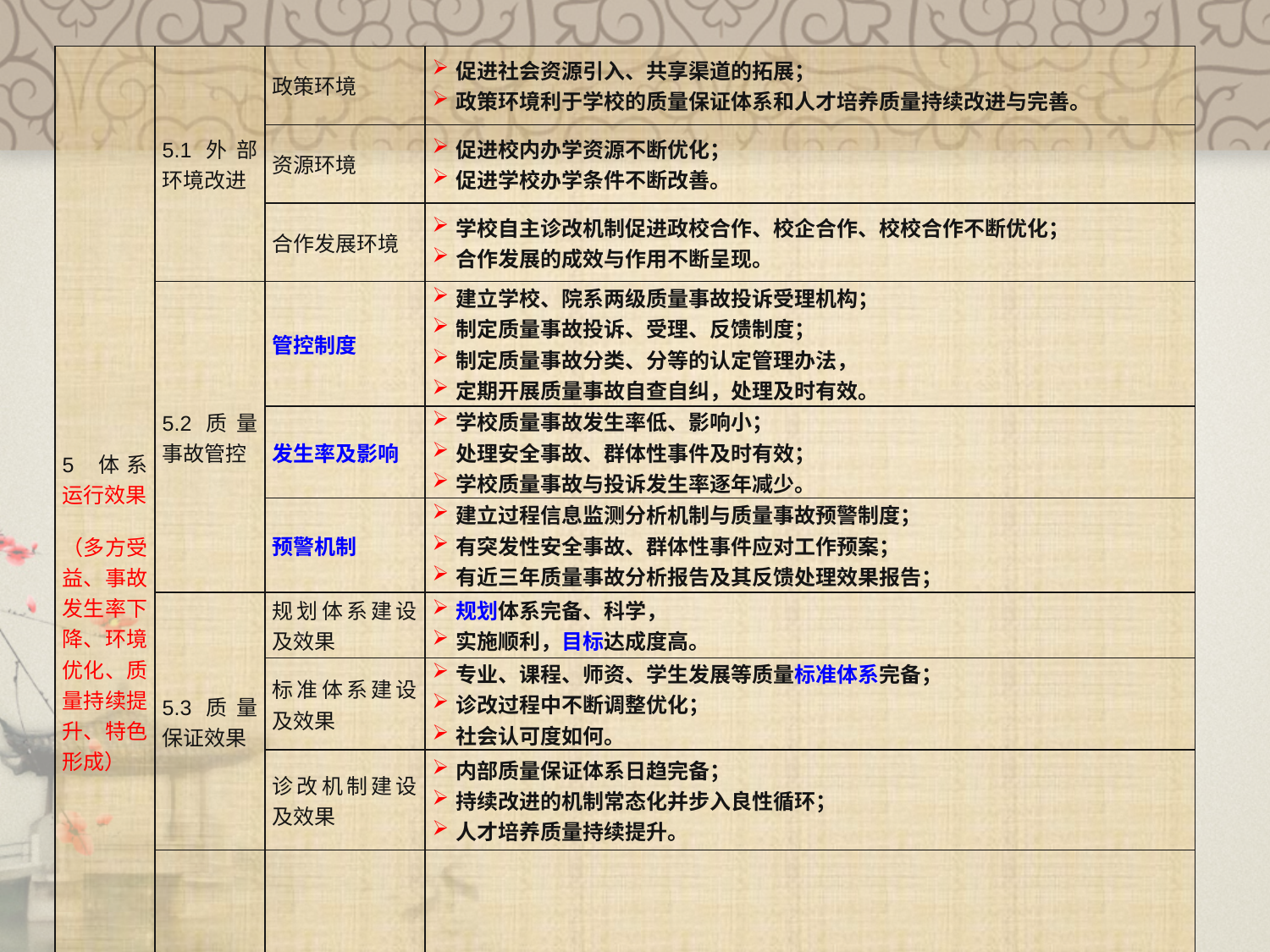

| 5 体系运行效果 （多方受益、事故发生率下降、环境优化、质量持续提升、特色形成） | 5.1外部环境改进 | 政策环境 | 促进社会资源引入、共享渠道的拓展； 政策环境利于学校的质量保证体系和人才培养质量持续改进与完善。 |
| --- | --- | --- | --- |
|  |  | 资源环境 | 促进校内办学资源不断优化； 促进学校办学条件不断改善。 |
|  |  | 合作发展环境 | 学校自主诊改机制促进政校合作、校企合作、校校合作不断优化； 合作发展的成效与作用不断呈现。 |
|  | 5.2质量事故管控 | 管控制度 | 建立学校、院系两级质量事故投诉受理机构； 制定质量事故投诉、受理、反馈制度； 制定质量事故分类、分等的认定管理办法， 定期开展质量事故自查自纠，处理及时有效。 |
|  |  | 发生率及影响 | 学校质量事故发生率低、影响小； 处理安全事故、群体性事件及时有效； 学校质量事故与投诉发生率逐年减少。 |
|  |  | 预警机制 | 建立过程信息监测分析机制与质量事故预警制度； 有突发性安全事故、群体性事件应对工作预案； 有近三年质量事故分析报告及其反馈处理效果报告； |
|  | 5.3质量保证效果 | 规划体系建设及效果 | 规划体系完备、科学， 实施顺利，目标达成度高。 |
|  |  | 标准体系建设及效果 | 专业、课程、师资、学生发展等质量标准体系完备； 诊改过程中不断调整优化； 社会认可度如何。 |
|  |  | 诊改机制建设及效果 | 内部质量保证体系日趋完备； 持续改进的机制常态化并步入良性循环； 人才培养质量持续提升。 |
|  | 5.4体系特色 | 学校质量保证体系特色 | 学校自身质量保证体系形成特色， 应用效果好并能发挥辐射与影响作用。 |